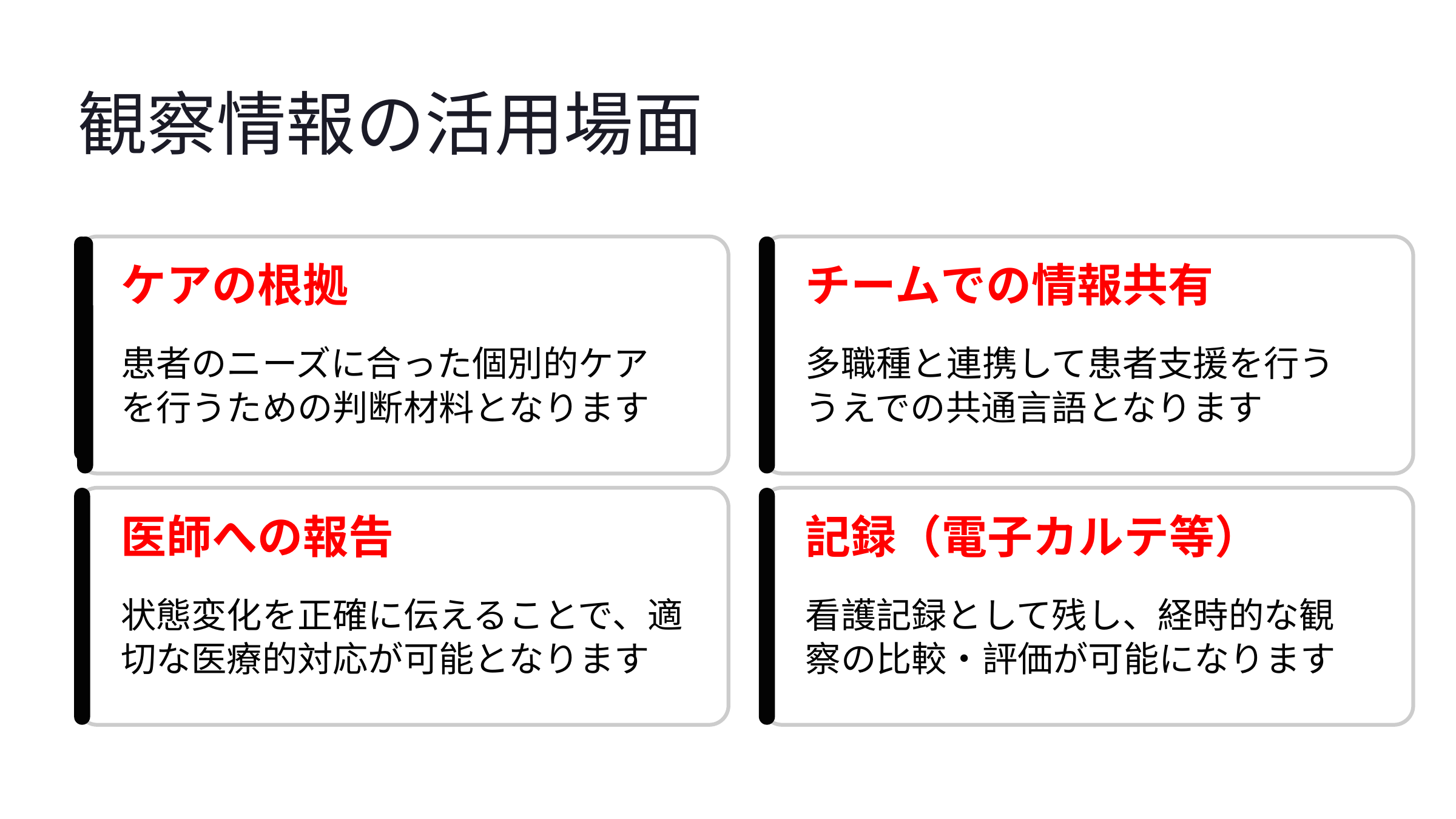

観察情報の活用場面

ケアの根拠
チームでの情報共有
患者のニーズに合った個別的ケアを行うための判断材料となります
多職種と連携して患者支援を行ううえでの共通言語となります

医師への報告
記録（電子カルテ等）
状態変化を正確に伝えることで、適切な医療的対応が可能となります
看護記録として残し、経時的な観察の比較・評価が可能になります